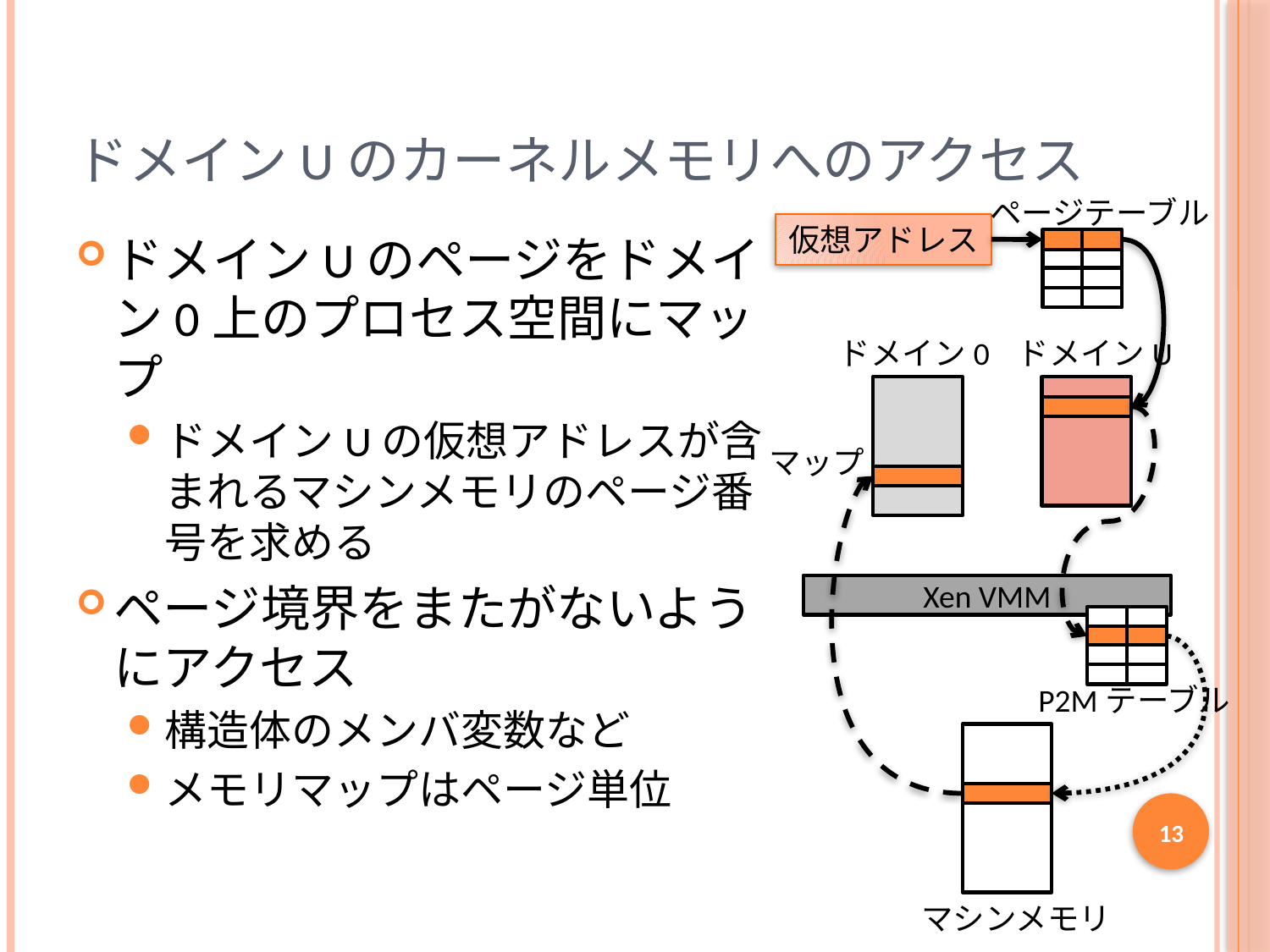

# ドメインUのカーネルメモリへのアクセス
ページテーブル
仮想アドレス
ドメインUのページをドメイン0上のプロセス空間にマップ
ドメインUの仮想アドレスが含まれるマシンメモリのページ番号を求める
ページ境界をまたがないようにアクセス
構造体のメンバ変数など
メモリマップはページ単位

ドメイン0
ドメインU

マップ

Xen VMM

P2Mテーブル

13

マシンメモリ